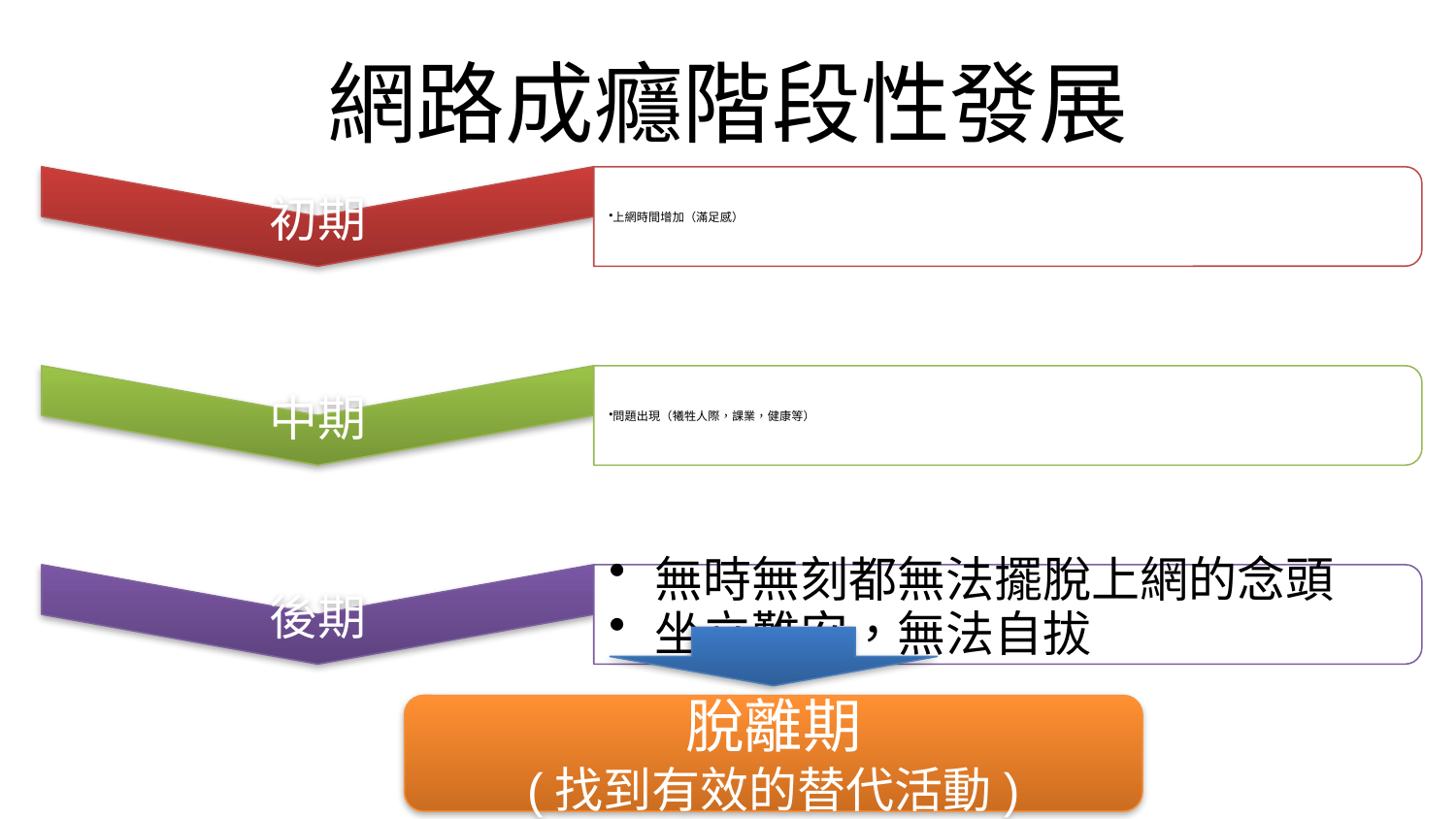

# 網路成癮階段性發展
初期
上網時間增加（滿足感）
中期
問題出現（犧牲人際，課業，健康等）
後期
無時無刻都無法擺脫上網的念頭
坐立難安，無法自拔

脫離期
(找到有效的替代活動)